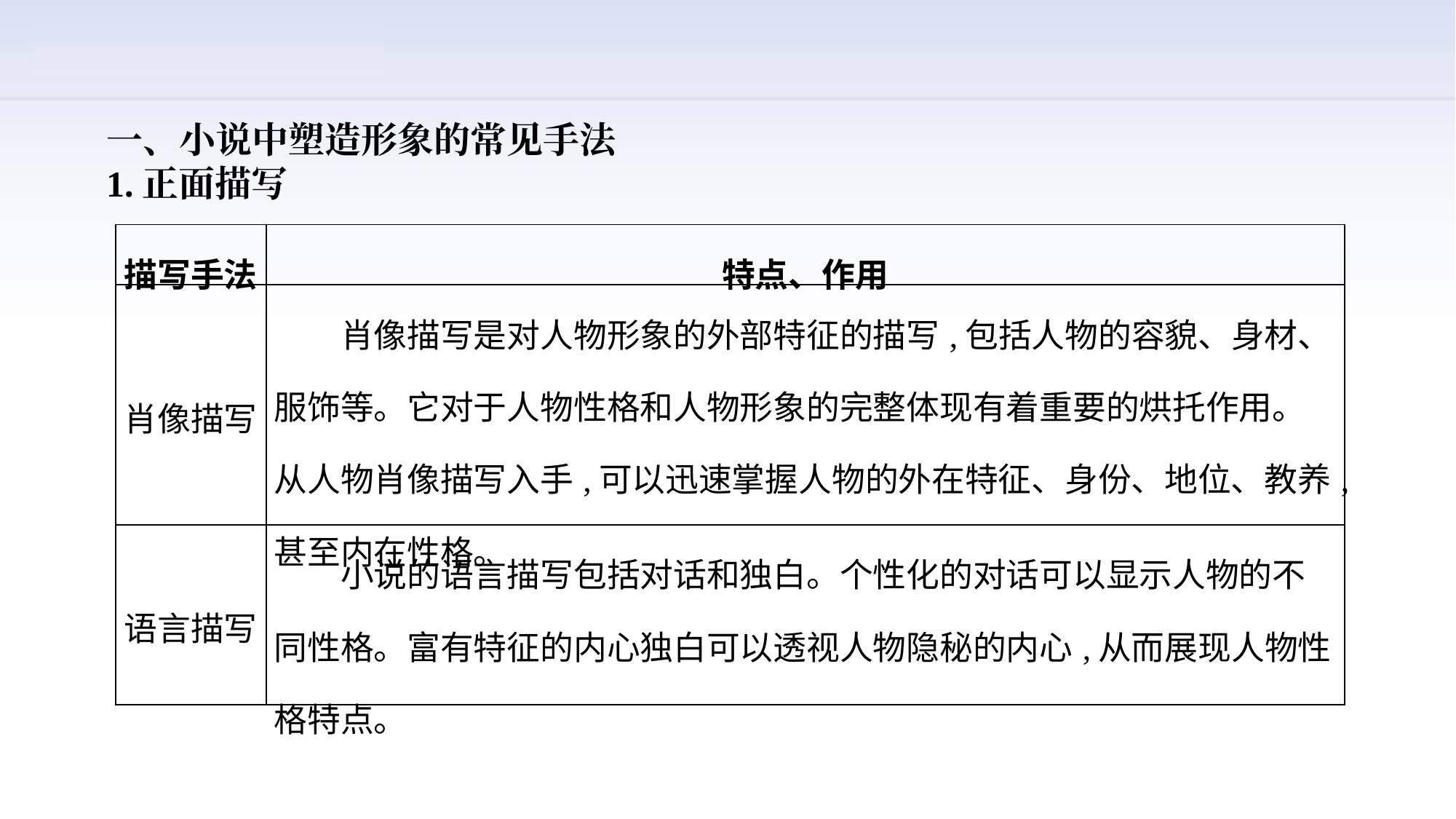

一、小说中塑造形象的常见手法
1.正面描写
| 描写手法 | 特点、作用 |
| --- | --- |
| 肖像描写 | 肖像描写是对人物形象的外部特征的描写,包括人物的容貌、身材、服饰等。它对于人物性格和人物形象的完整体现有着重要的烘托作用。从人物肖像描写入手,可以迅速掌握人物的外在特征、身份、地位、教养,甚至内在性格。 |
| 语言描写 | 小说的语言描写包括对话和独白。个性化的对话可以显示人物的不同性格。富有特征的内心独白可以透视人物隐秘的内心,从而展现人物性格特点。 |